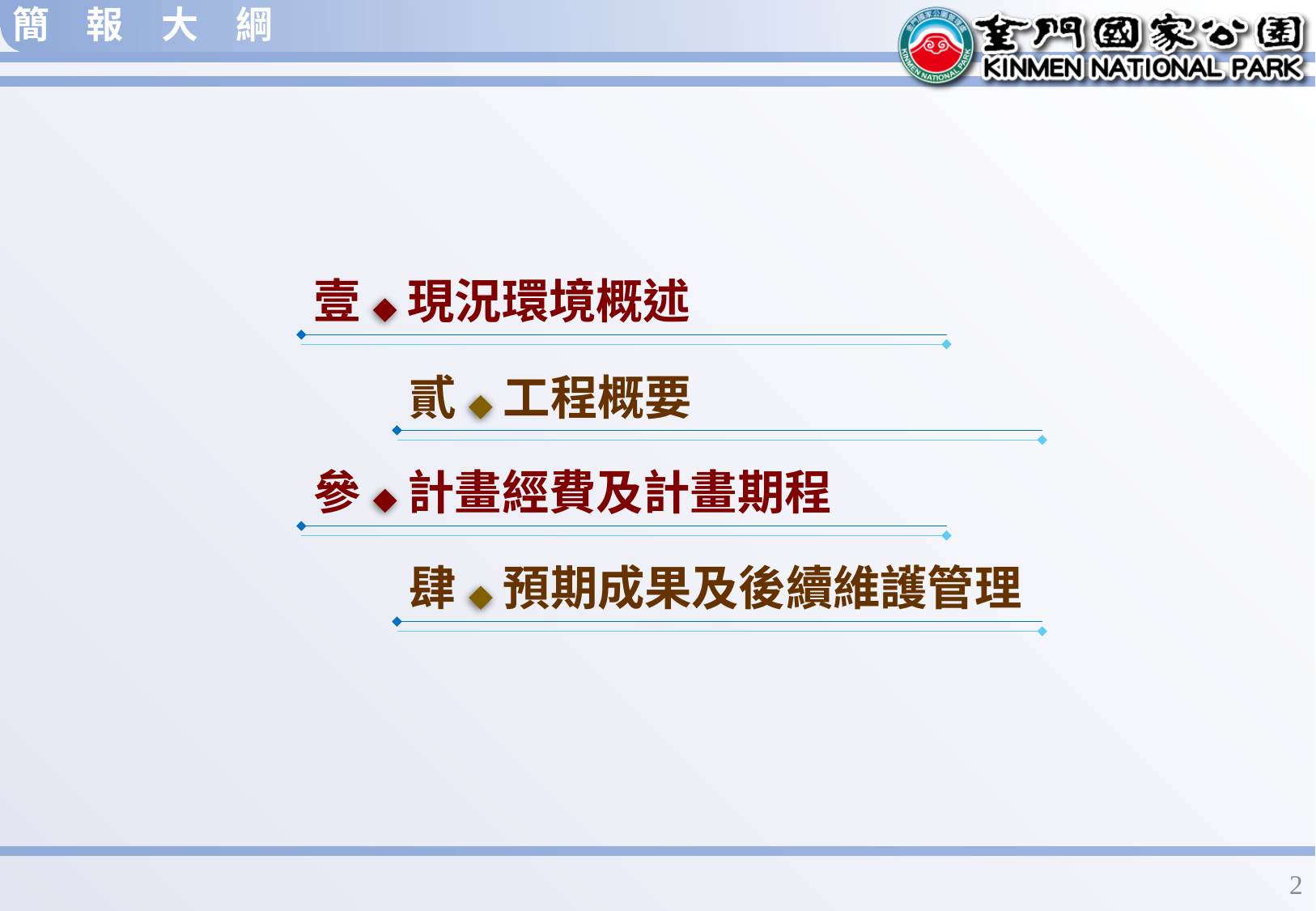

# 簡　報　大　綱
壹　現況環境概述

貳　工程概要

參　計畫經費及計畫期程

肆　預期成果及後續維護管理

2